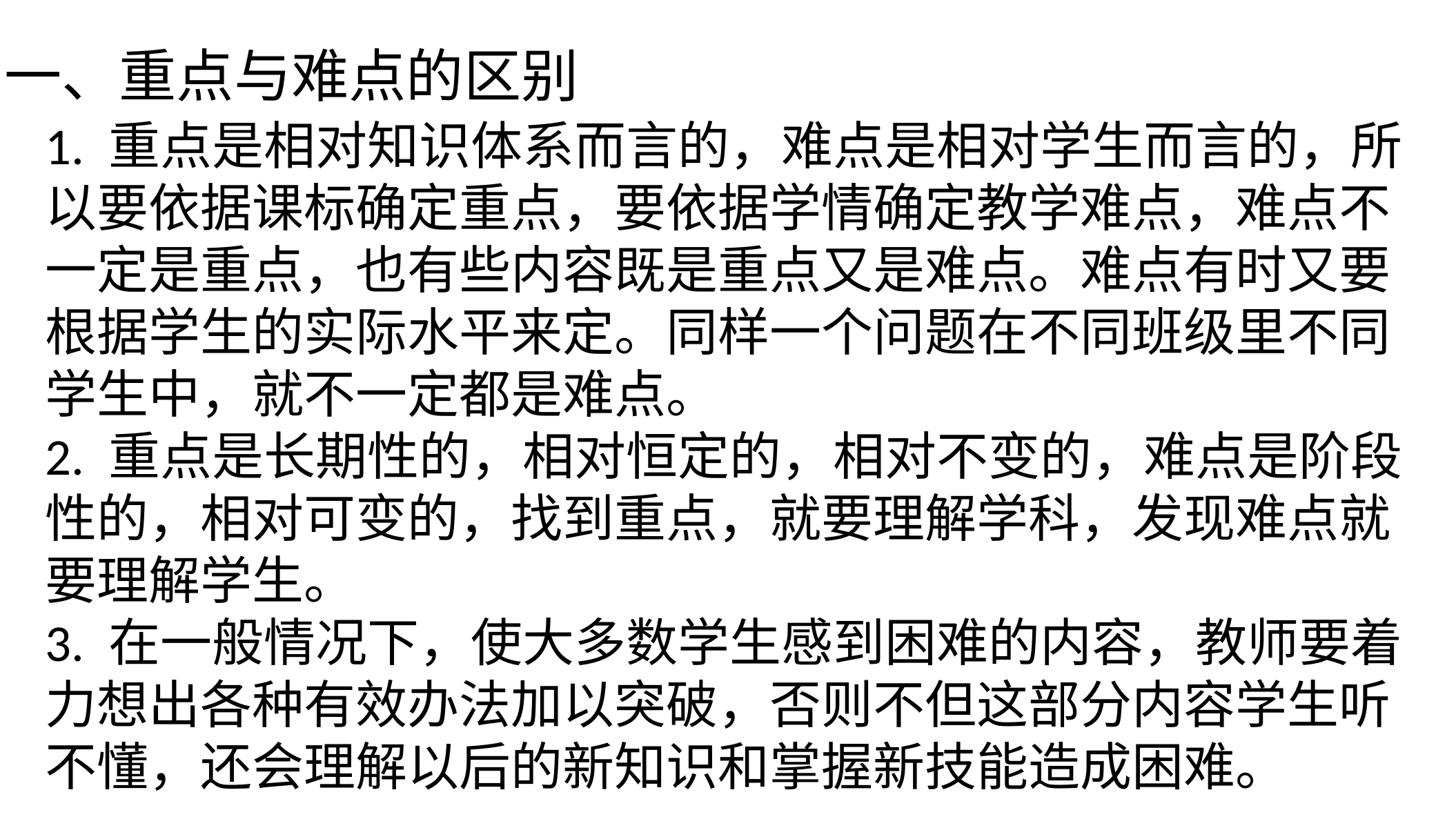

一、重点与难点的区别
1. 重点是相对知识体系而言的，难点是相对学生而言的，所以要依据课标确定重点，要依据学情确定教学难点，难点不一定是重点，也有些内容既是重点又是难点。难点有时又要根据学生的实际水平来定。同样一个问题在不同班级里不同学生中，就不一定都是难点。
2. 重点是长期性的，相对恒定的，相对不变的，难点是阶段性的，相对可变的，找到重点，就要理解学科，发现难点就要理解学生。
3. 在一般情况下，使大多数学生感到困难的内容，教师要着力想出各种有效办法加以突破，否则不但这部分内容学生听不懂，还会理解以后的新知识和掌握新技能造成困难。